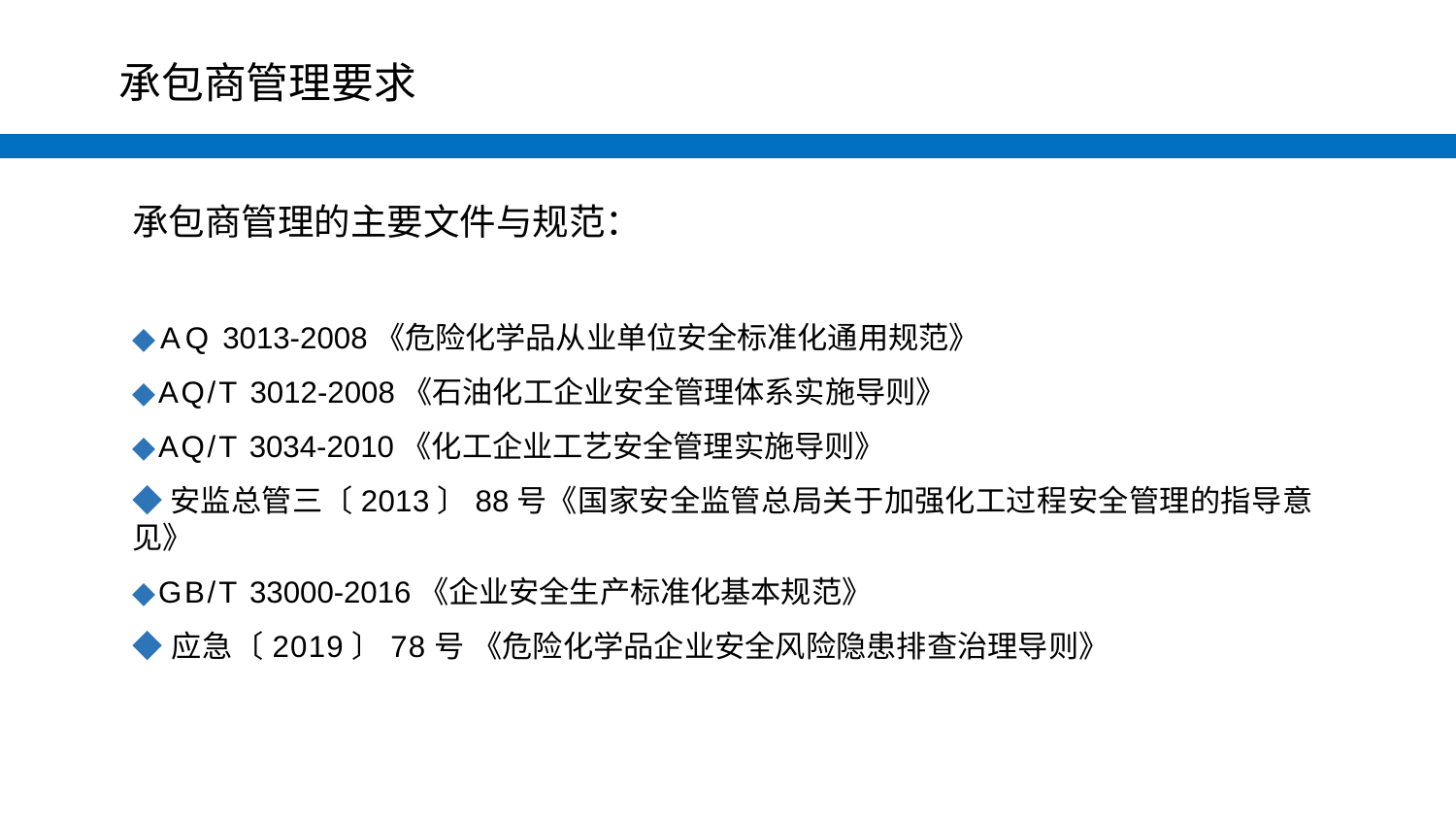

# 承包商管理要求
承包商管理的主要文件与规范：

◆AQ 3013-2008《危险化学品从业单位安全标准化通用规范》
◆AQ/T 3012-2008《石油化工企业安全管理体系实施导则》
◆AQ/T 3034-2010《化工企业工艺安全管理实施导则》
◆安监总管三〔2013〕88号《国家安全监管总局关于加强化工过程安全管理的指导意见》
◆GB/T 33000-2016《企业安全生产标准化基本规范》
◆应急〔2019〕78号 《危险化学品企业安全风险隐患排查治理导则》